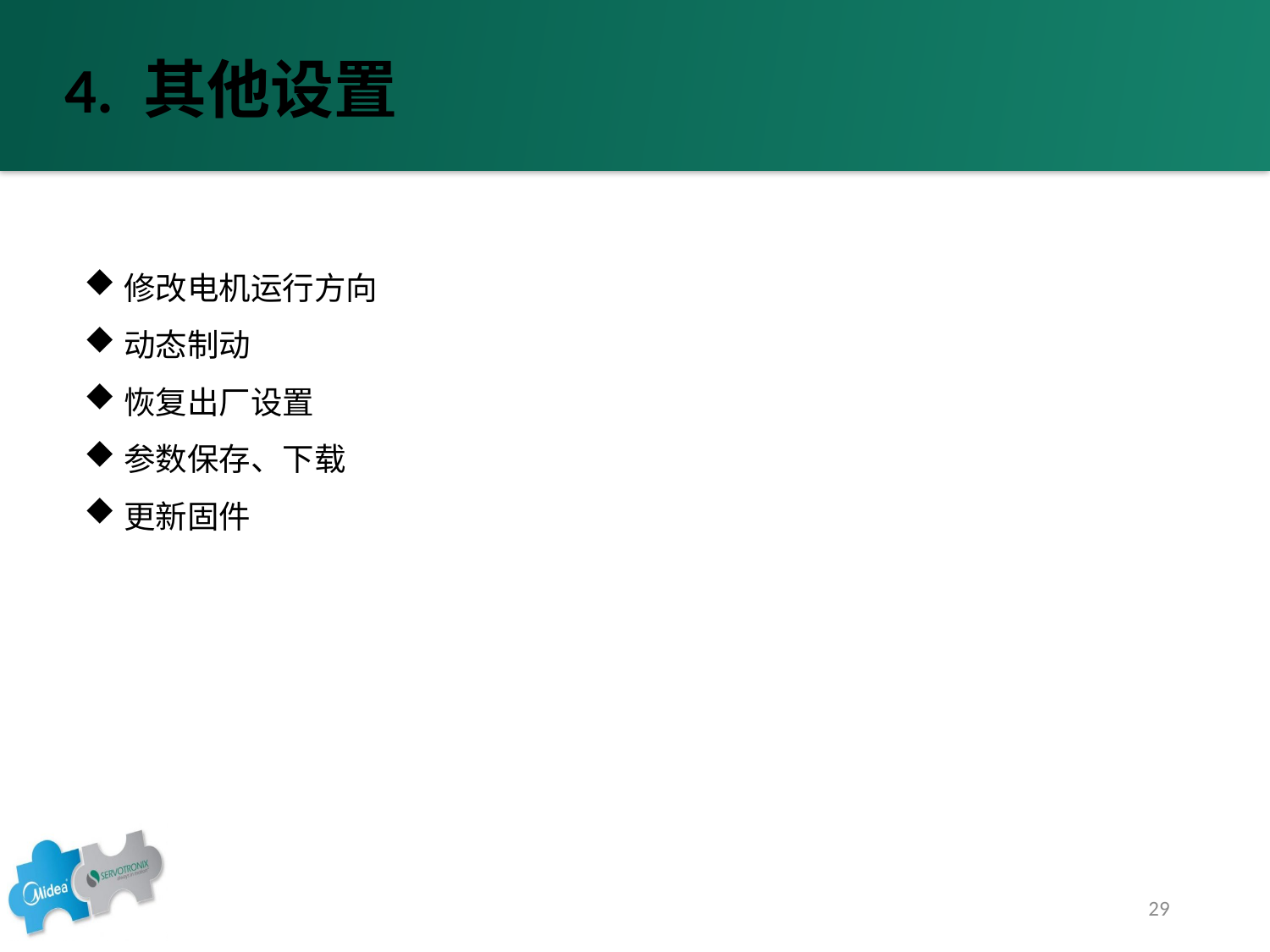

4. 其他设置
修改电机运行方向
动态制动
恢复出厂设置
参数保存、下载
更新固件
29